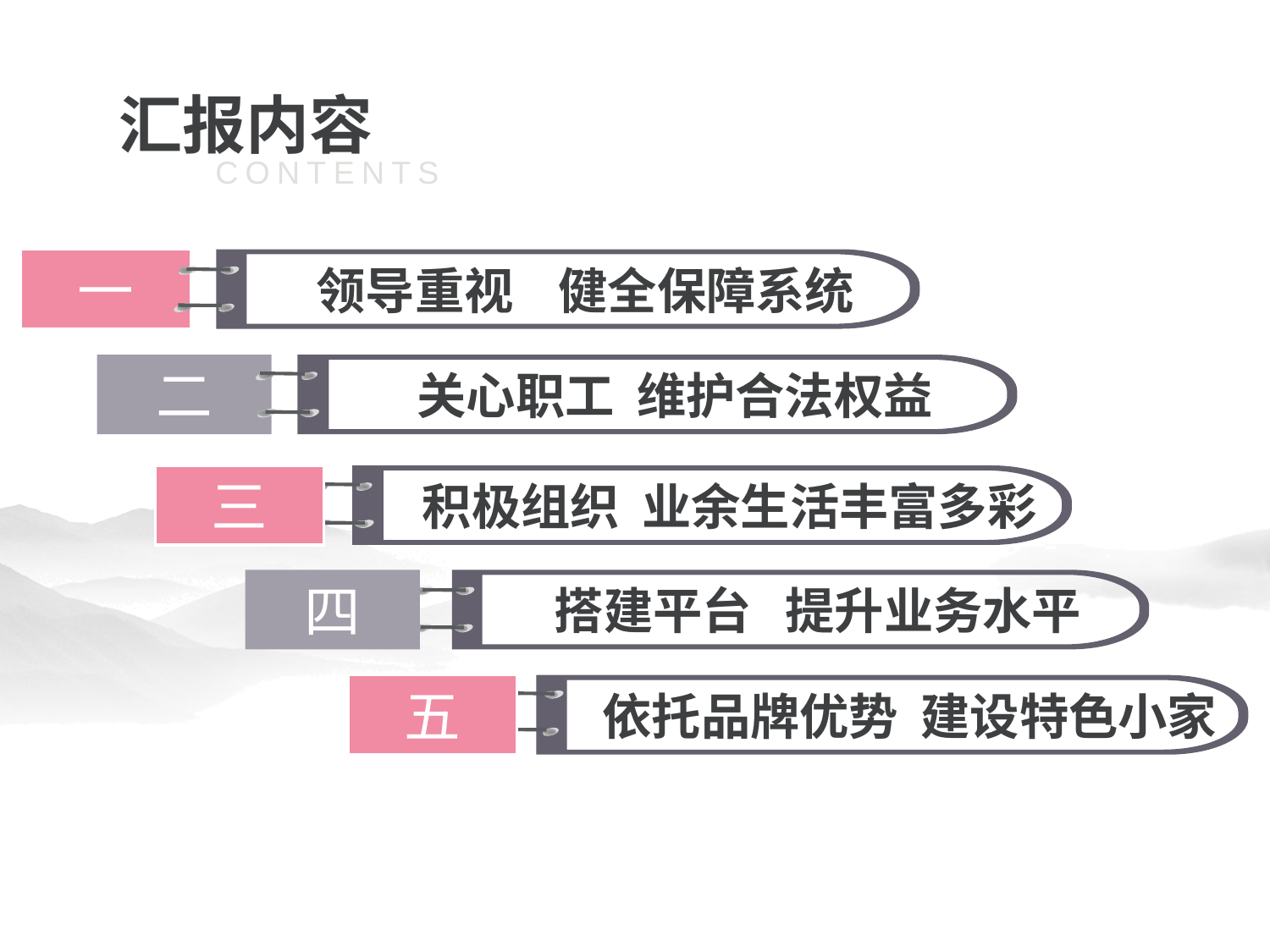

汇报内容
CONTENTS
一
领导重视    健全保障系统

二
关心职工  维护合法权益

三
积极组织  业余生活丰富多彩

四
搭建平台   提升业务水平

依托品牌优势  建设特色小家

五